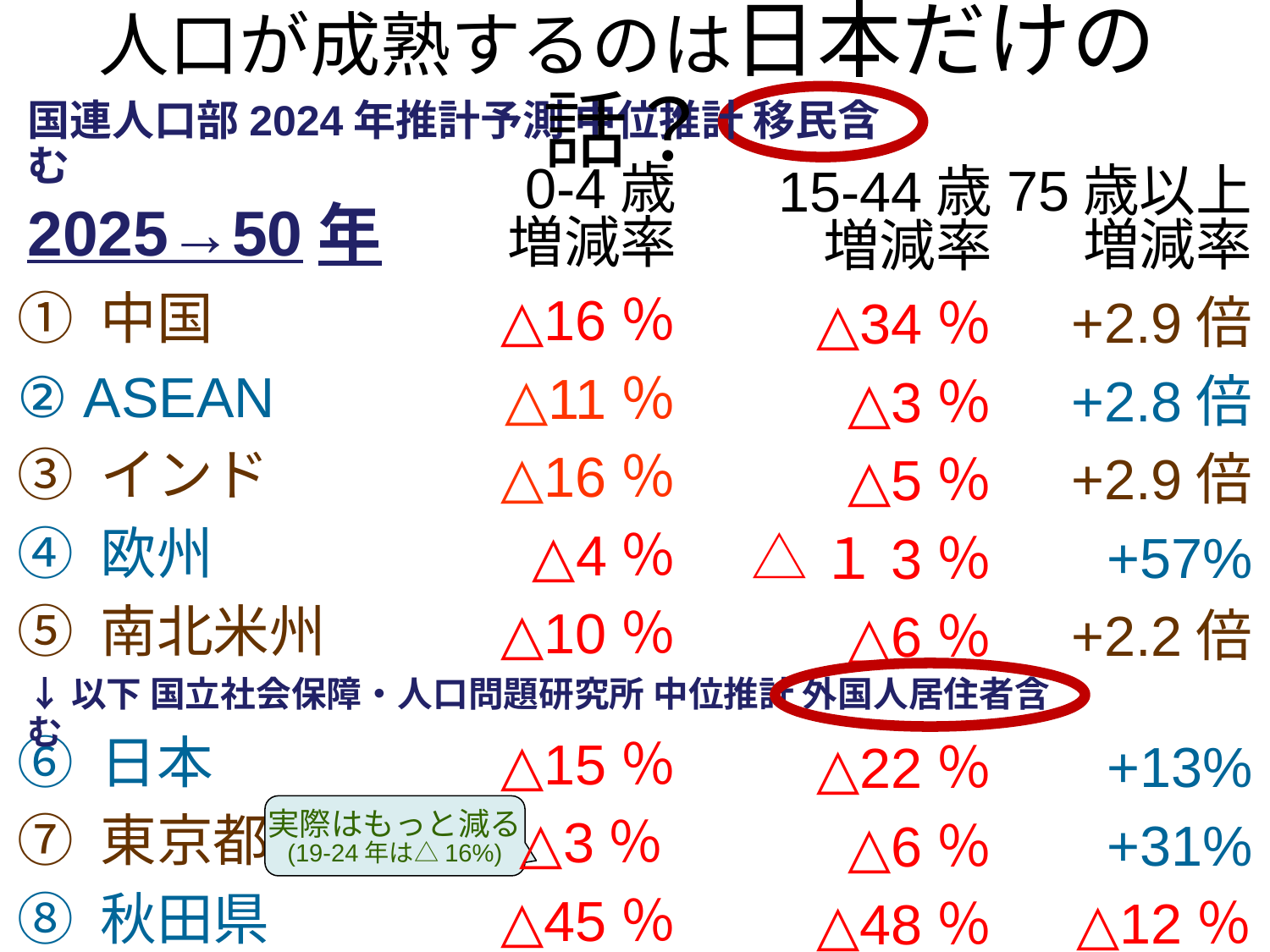

人口が成熟するのは日本だけの話？

国連人口部2024年推計予測 中位推計 移民含む
2025→50年
0-4歳
増減率
△16％
△11％
△16％
△4％
△10％
△15％
△3％
△45％

75歳以上増減率
+2.9倍
+2.8倍
+2.9倍
+57%
+2.2倍
+13%
+31%
△12％
15-44歳
増減率
△34％
△3％
△5％
△１3％
△6％
△22％
△6％
△48％
① 中国
② ASEAN
③ インド
④ 欧州
⑤ 南北米州
⑥ 日本
⑦ 東京都
⑧ 秋田県

↓以下 国立社会保障・人口問題研究所 中位推計 外国人居住者含む
実際はもっと減る
(19-24年は△16%)